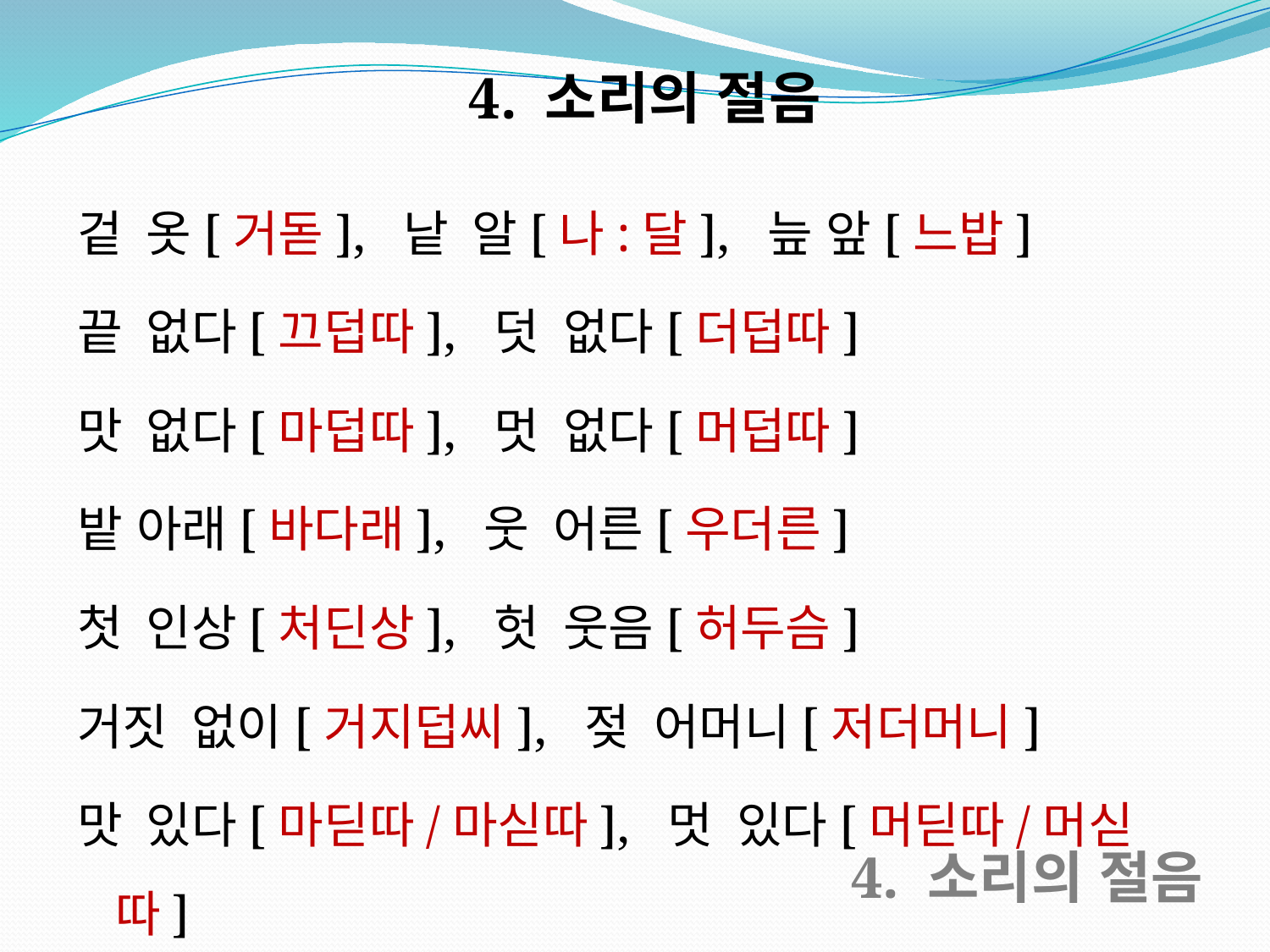

4. 소리의 절음
겉­옷[거돋],  낱­알[나:달],  늪 앞[느밥]
끝­없다[끄덥따],  덧­없다[더덥따]
맛­없다[마덥따],  멋­없다[머덥따]
밭 아래[바다래],  웃­어른[우더른]
첫­인상[처딘상],  헛­웃음[허두슴]
거짓­없이[거지덥씨],  젖­어머니[저더머니]
맛­있다[마딛따/마싣따],  멋­있다[머딛따/머싣따]

4. 소리의 절음